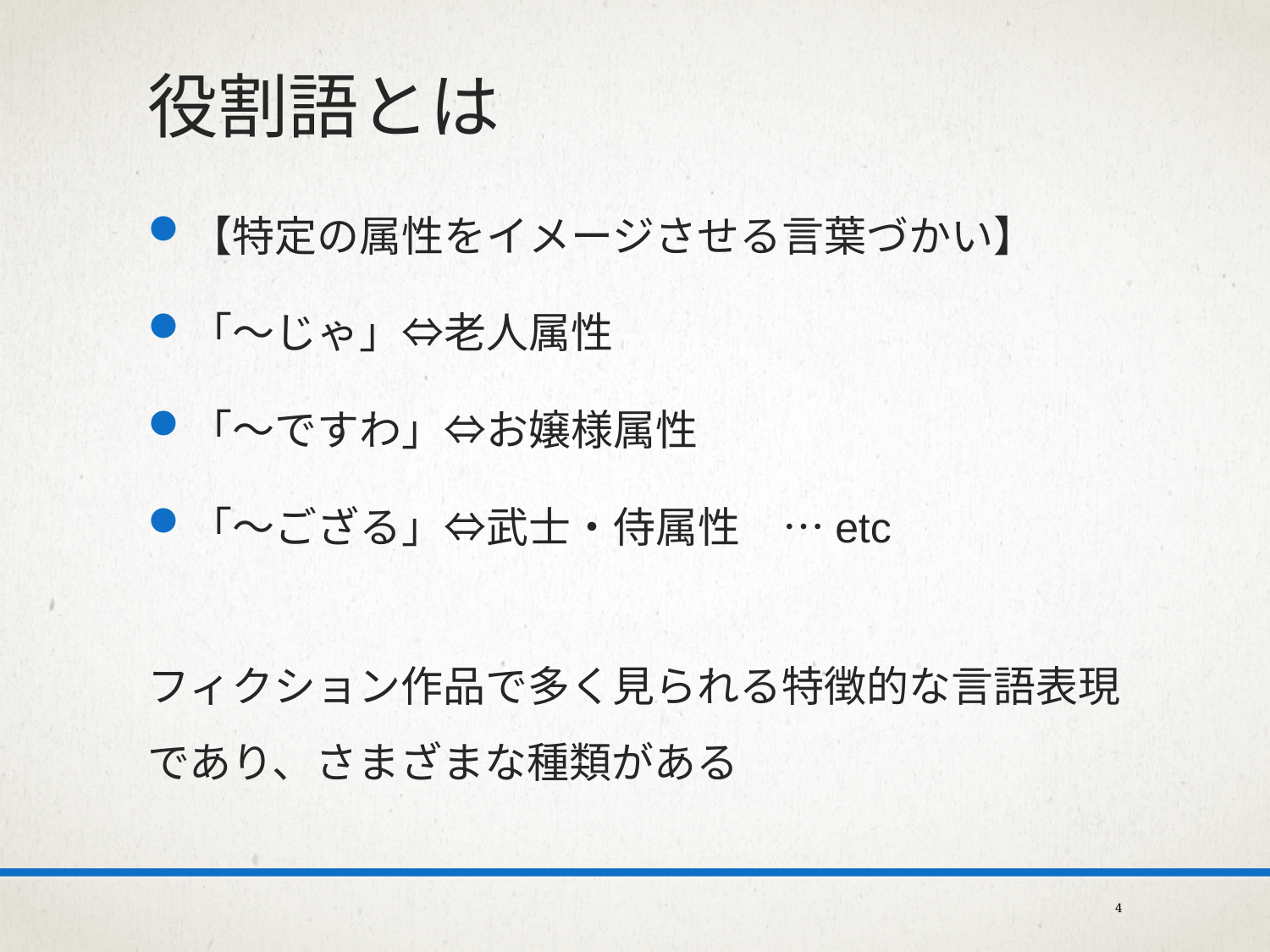

役割語とは
【特定の属性をイメージさせる言葉づかい】
「～じゃ」⇔老人属性
「～ですわ」⇔お嬢様属性
「～ござる」⇔武士・侍属性　…etc

フィクション作品で多く見られる特徴的な言語表現であり、さまざまな種類がある
4